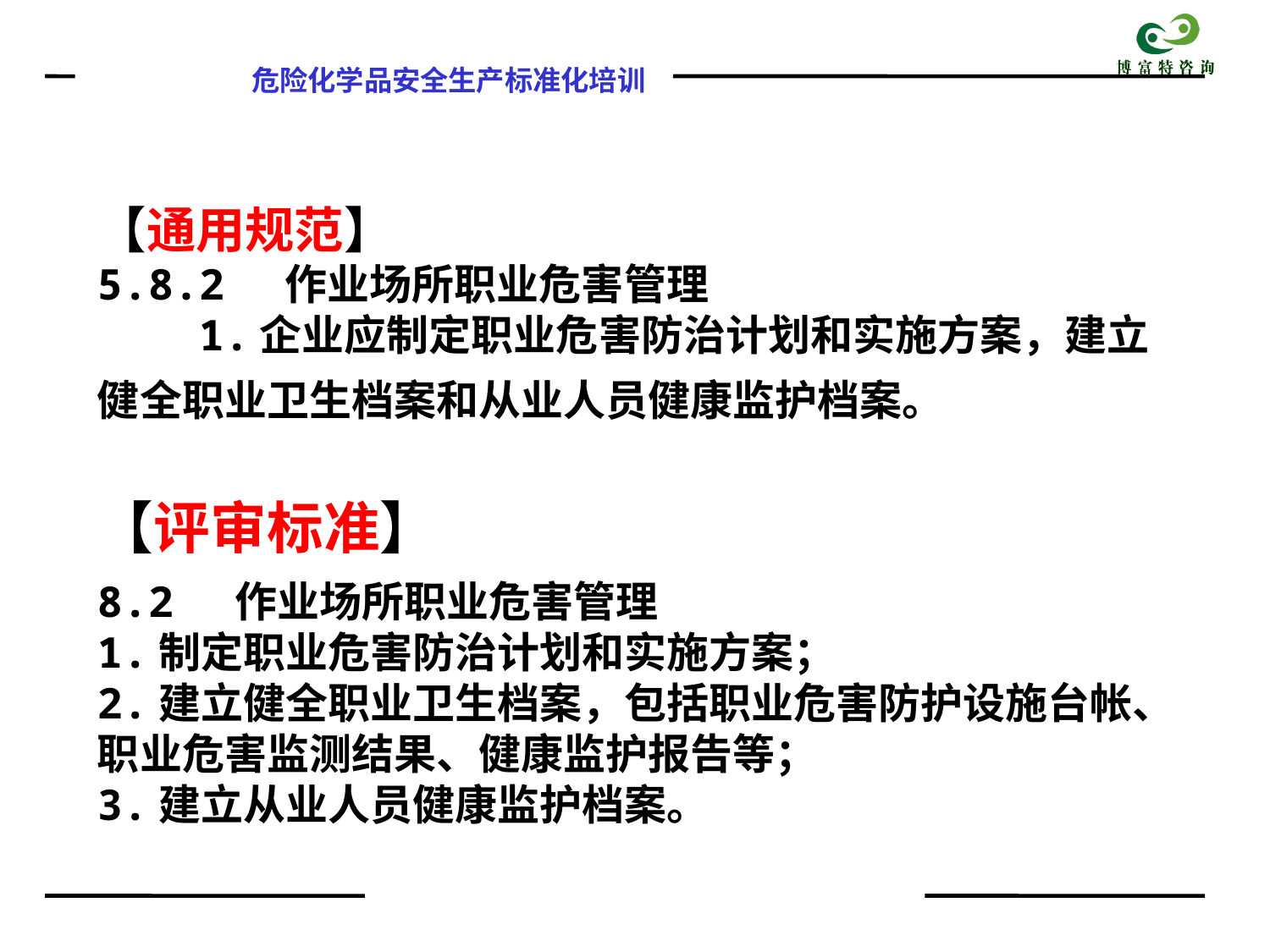

【通用规范】
5.8.2  作业场所职业危害管理
    1.企业应制定职业危害防治计划和实施方案，建立健全职业卫生档案和从业人员健康监护档案。
【评审标准】
8.2  作业场所职业危害管理
1.制定职业危害防治计划和实施方案；
2.建立健全职业卫生档案，包括职业危害防护设施台帐、职业危害监测结果、健康监护报告等；
3.建立从业人员健康监护档案。